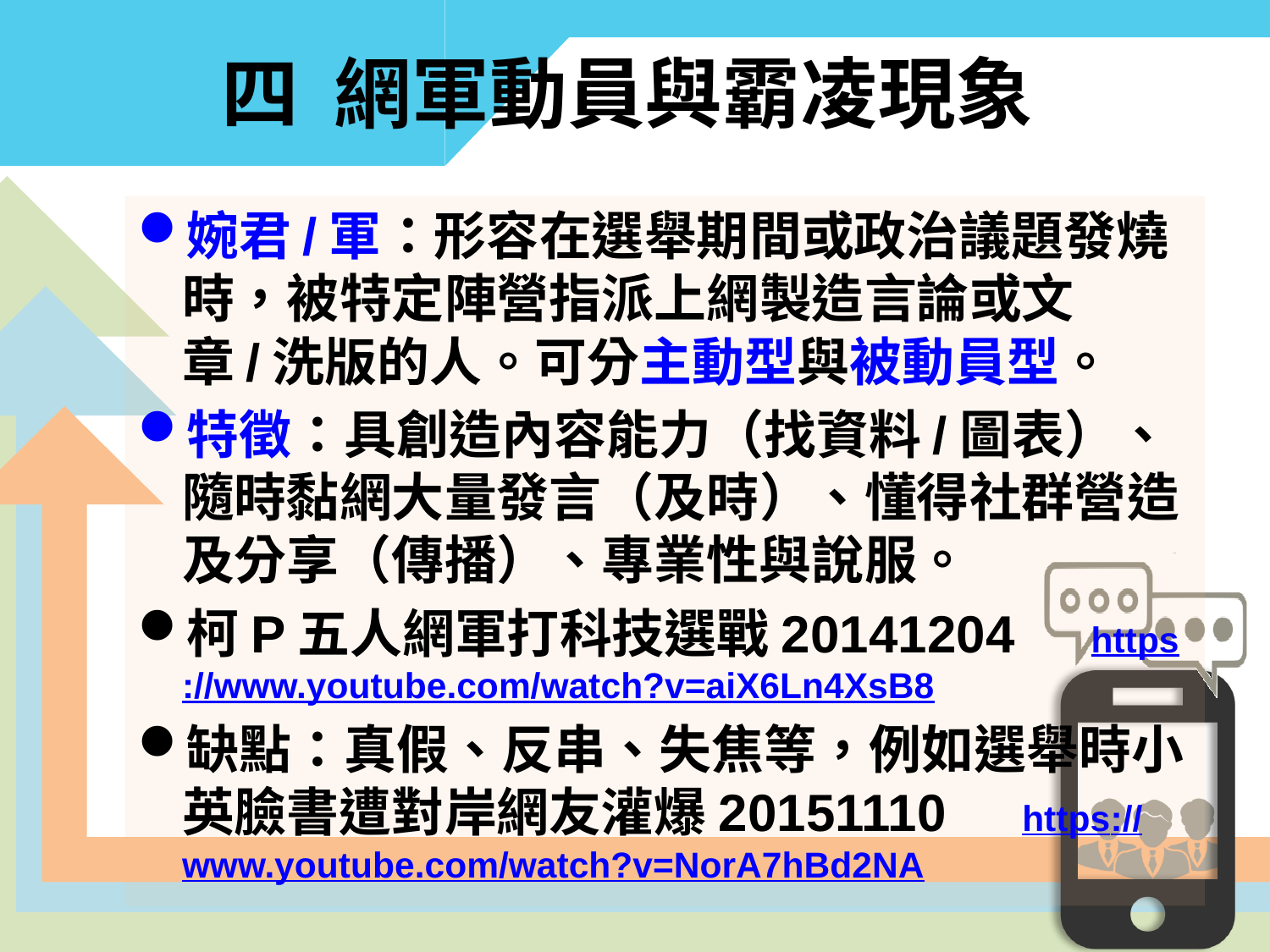

# 四  網軍動員與霸凌現象
婉君/軍：形容在選舉期間或政治議題發燒時，被特定陣營指派上網製造言論或文章/洗版的人。可分主動型與被動員型。
特徵：具創造內容能力（找資料/圖表）、隨時黏網大量發言（及時）、懂得社群營造及分享（傳播）、專業性與說服。
柯P五人網軍打科技選戰20141204　https://www.youtube.com/watch?v=aiX6Ln4XsB8
缺點：真假、反串、失焦等，例如選舉時小英臉書遭對岸網友灌爆20151110　https://www.youtube.com/watch?v=NorA7hBd2NA